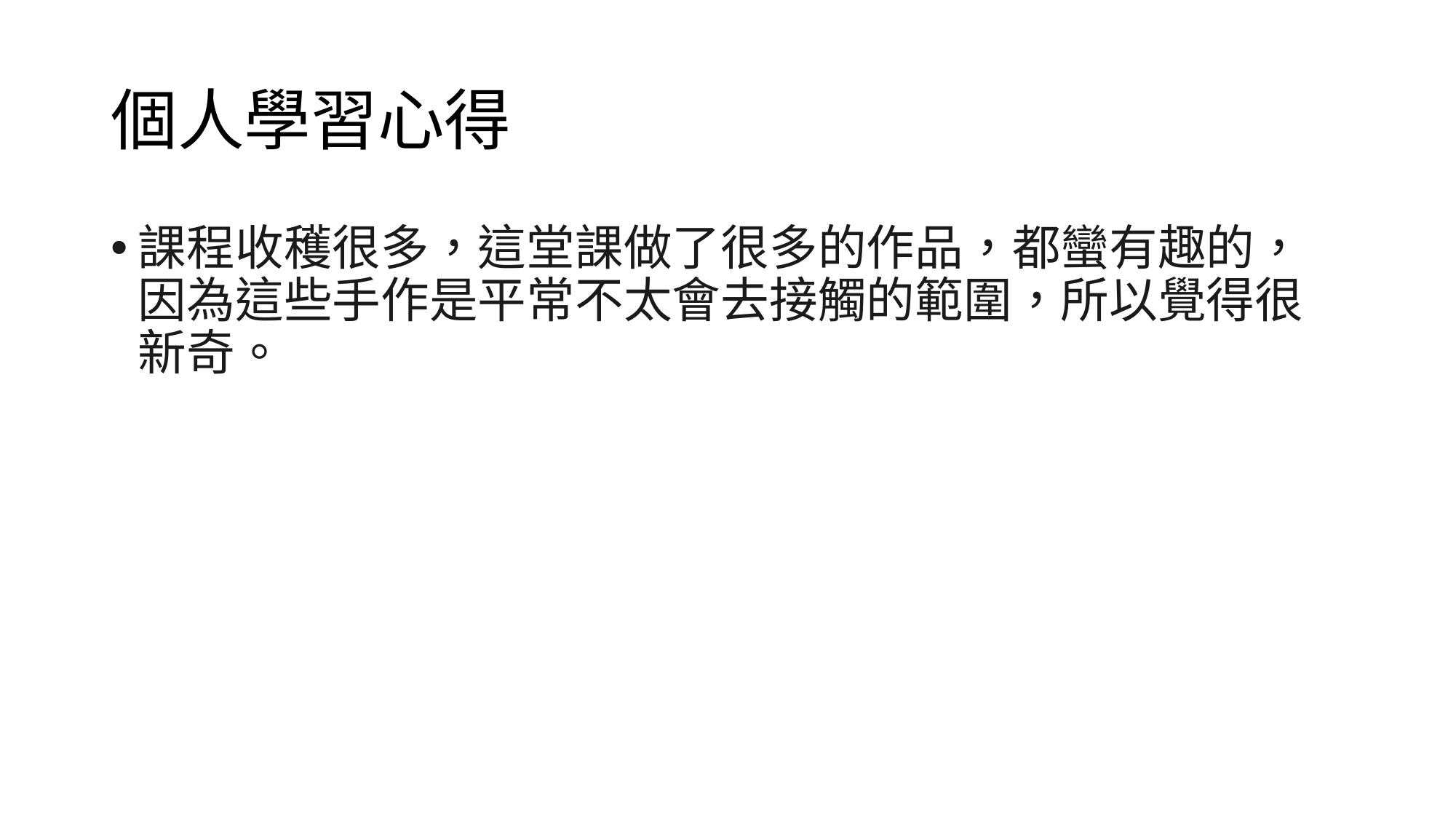

# 個人學習心得
課程收穫很多，這堂課做了很多的作品，都蠻有趣的，因為這些手作是平常不太會去接觸的範圍，所以覺得很新奇。